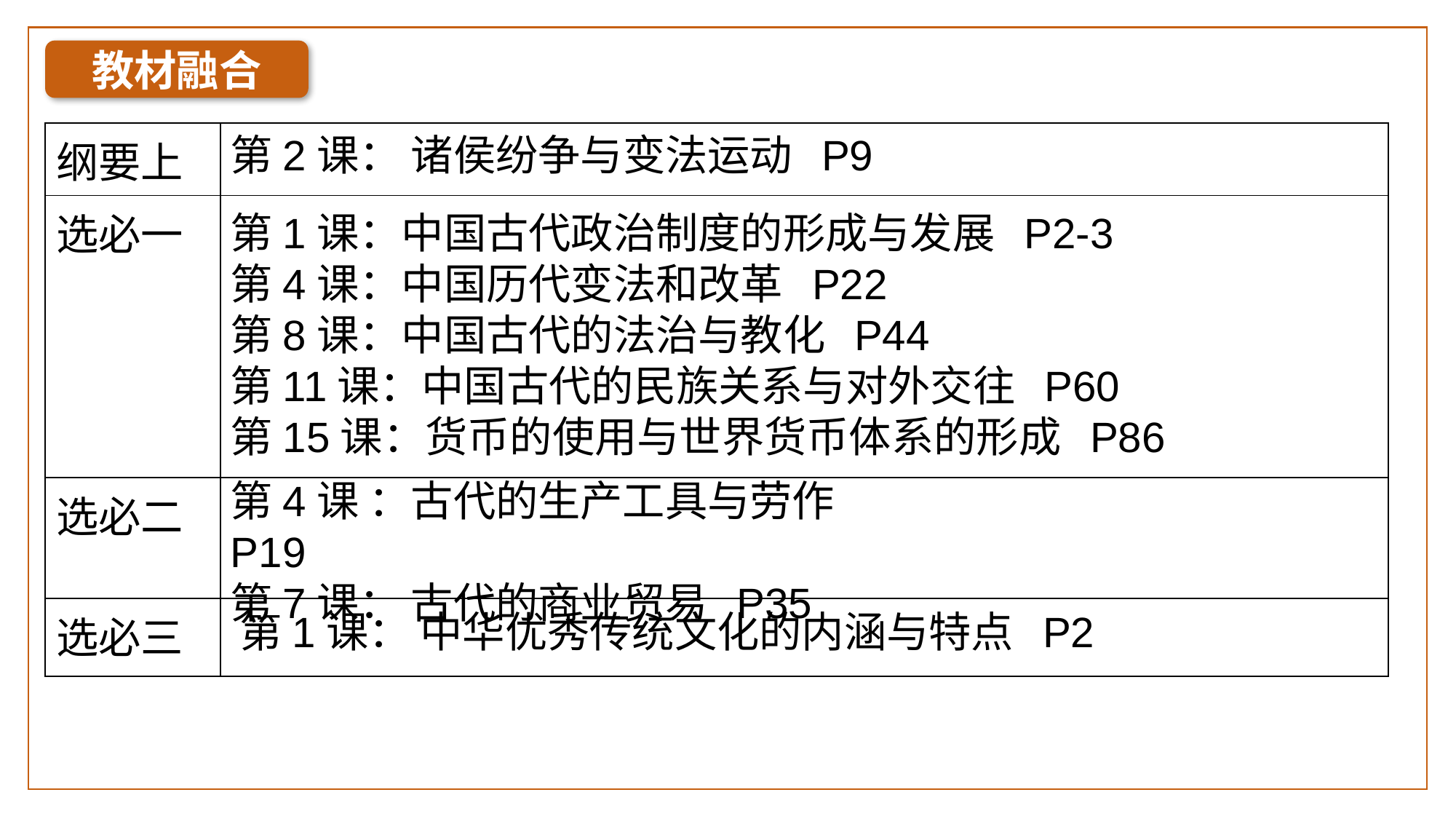

教材融合
| 纲要上 |  |
| --- | --- |
| 选必一 |  |
| 选必二 |  |
| 选必三 |  |
第2课： 诸侯纷争与变法运动  P9
第1课：中国古代政治制度的形成与发展  P2-3
第4课：中国历代变法和改革  P22
第8课：中国古代的法治与教化  P44
第11课：中国古代的民族关系与对外交往  P60
第15课：货币的使用与世界货币体系的形成  P86
第4课 ：古代的生产工具与劳作  P19
第7课： 古代的商业贸易  P35
第1课： 中华优秀传统文化的内涵与特点  P2